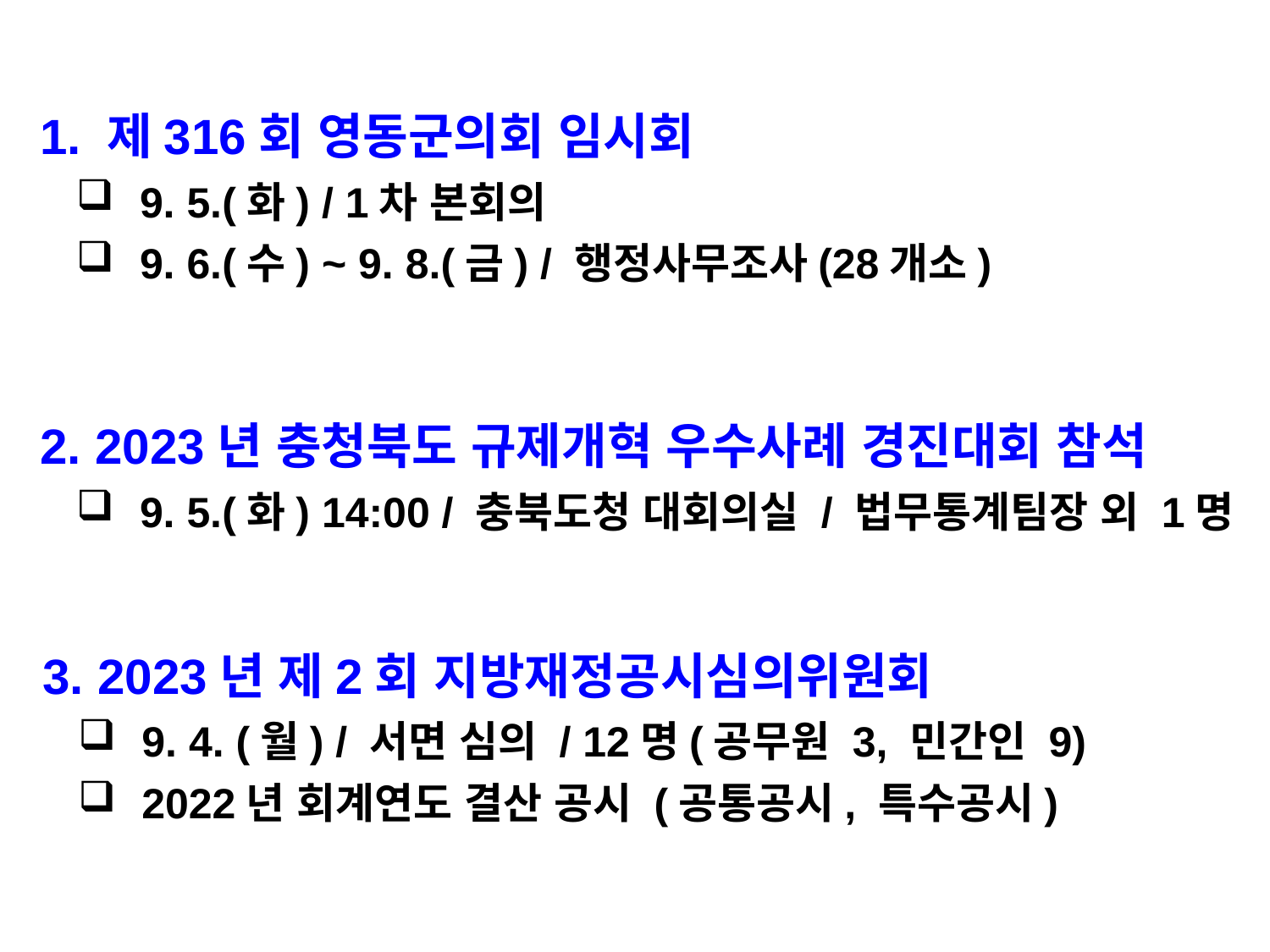

1. 제316회 영동군의회 임시회
9. 5.(화) / 1차 본회의
9. 6.(수) ~ 9. 8.(금) / 행정사무조사(28개소)
  2. 2023년 충청북도 규제개혁 우수사례 경진대회 참석
9. 5.(화) 14:00 / 충북도청 대회의실 / 법무통계팀장 외 1명
  3. 2023년 제2회 지방재정공시심의위원회
9. 4. (월) / 서면 심의 / 12명(공무원 3, 민간인 9)
2022년 회계연도 결산 공시 (공통공시, 특수공시)